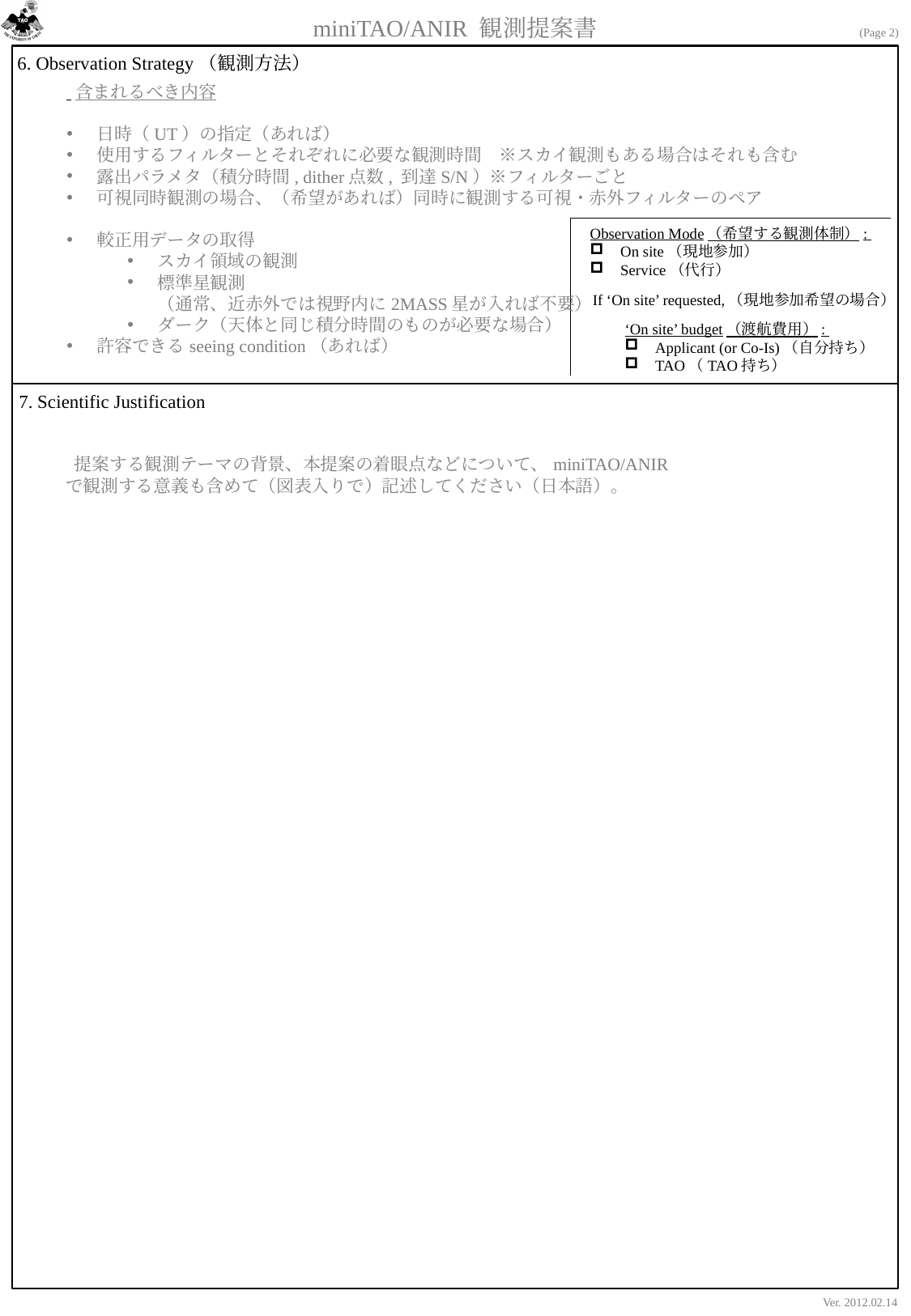

含まれるべき内容

日時（UT）の指定（あれば）
使用するフィルターとそれぞれに必要な観測時間　※スカイ観測もある場合はそれも含む
露出パラメタ（積分時間, dither点数, 到達S/N）※フィルターごと
可視同時観測の場合、（希望があれば）同時に観測する可視・赤外フィルターのペア

較正用データの取得
スカイ領域の観測
標準星観測
（通常、近赤外では視野内に2MASS星が入れば不要）
ダーク（天体と同じ積分時間のものが必要な場合）
許容できるseeing condition（あれば）
 提案する観測テーマの背景、本提案の着眼点などについて、miniTAO/ANIR で観測する意義も含めて（図表入りで）記述してください（日本語）。